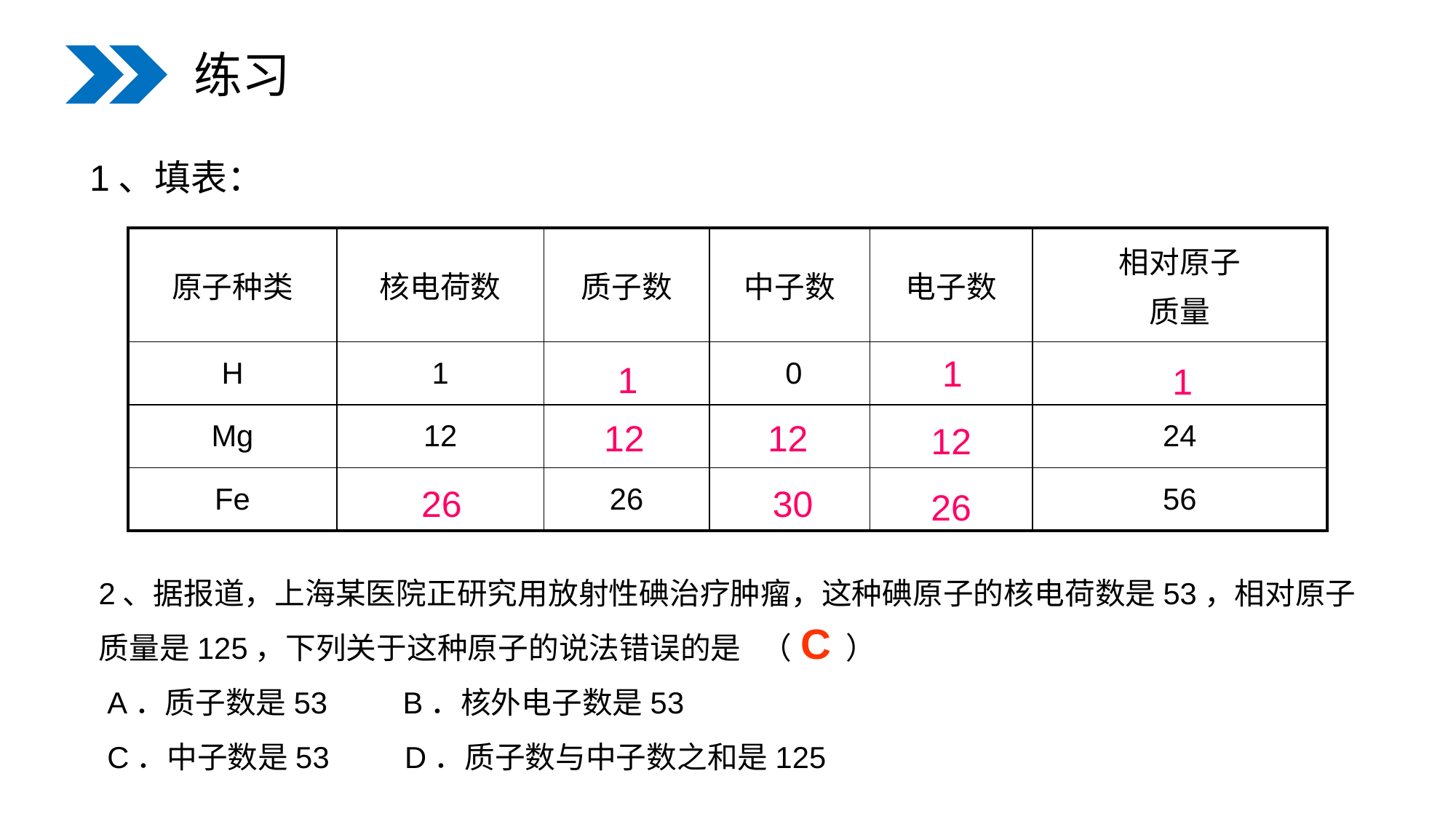

练习
1、填表：
| 原子种类 | 核电荷数 | 质子数 | 中子数 | 电子数 | 相对原子 质量 |
| --- | --- | --- | --- | --- | --- |
| H | 1 |  | 0 |  |  |
| Mg | 12 |  |  |  | 24 |
| Fe |  | 26 |  |  | 56 |
1
1
1
12
12
12
30
26
26
2、据报道，上海某医院正研究用放射性碘治疗肿瘤，这种碘原子的核电荷数是53，相对原子质量是125，下列关于这种原子的说法错误的是   （        ）
 A．质子数是53         B．核外电子数是53
 C．中子数是53         D．质子数与中子数之和是125
C